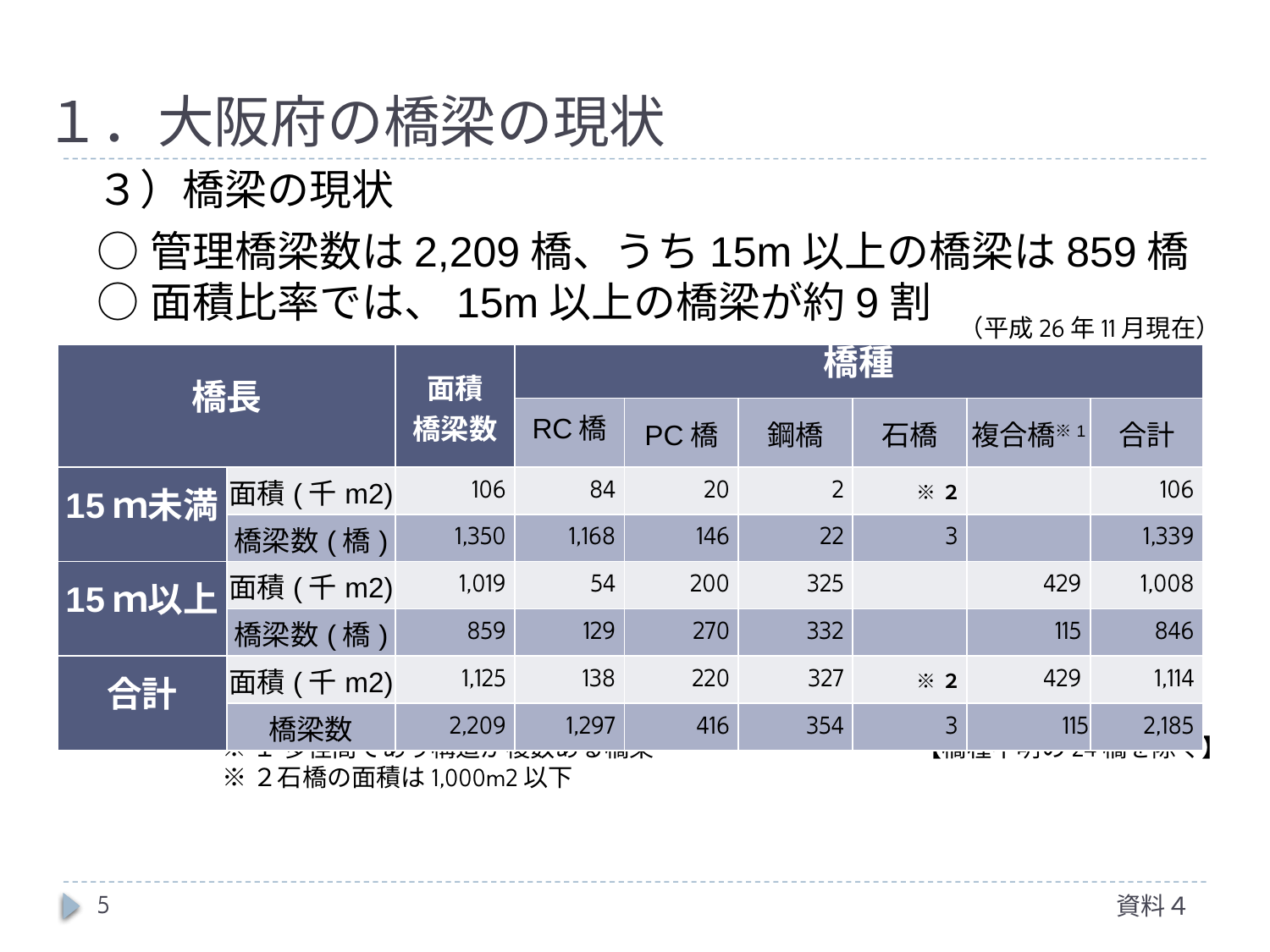

# １．大阪府の橋梁の現状
３）橋梁の現状
○管理橋梁数は2,209橋、うち15m以上の橋梁は859橋
○面積比率では、15m以上の橋梁が約9割
（平成26年11月現在）
| 橋長 |  | 面積 橋梁数 | 橋種 |  |  |  |  |  |
| --- | --- | --- | --- | --- | --- | --- | --- | --- |
|  |  |  | RC橋 | PC橋 | 鋼橋 | 石橋 | 複合橋※1 | 合計 |
| 15ｍ未満 | 面積(千m2) | 106 | 84 | 20 | 2 | ※２ |  | 106 |
|  | 橋梁数(橋) | 1,350 | 1,168 | 146 | 22 | 3 |  | 1,339 |
| 15ｍ以上 | 面積(千m2) | 1,019 | 54 | 200 | 325 |  | 429 | 1,008 |
|  | 橋梁数(橋) | 859 | 129 | 270 | 332 |  | 115 | 846 |
| 合計 | 面積(千m2) | 1,125 | 138 | 220 | 327 | ※２ | 429 | 1,114 |
|  | 橋梁数 | 2,209 | 1,297 | 416 | 354 | 3 | 115 | 2,185 |
※１ 多径間であり構造が複数ある橋梁
※２石橋の面積は1,000m2以下
【橋種不明の24橋を除く】
5
資料４